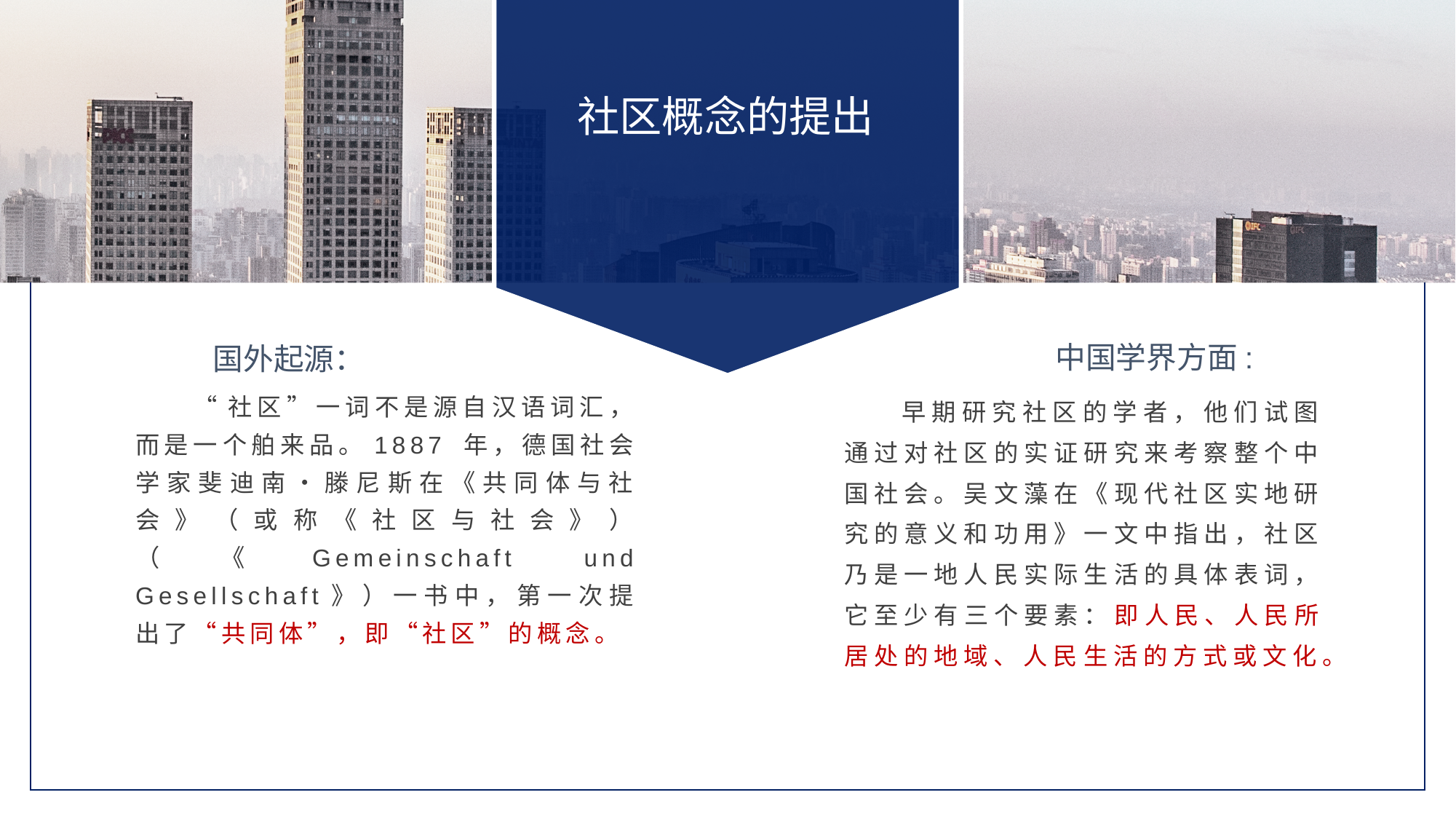

社区概念的提出

中国学界方面:
国外起源：
“社区”一词不是源自汉语词汇，而是一个舶来品。1887 年，德国社会学家斐迪南•滕尼斯在《共同体与社会》（或称《社区与社会》）（《Gemeinschaft und Gesellschaft》）一书中，第一次提出了“共同体”，即“社区”的概念。
早期研究社区的学者，他们试图通过对社区的实证研究来考察整个中国社会。吴文藻在《现代社区实地研究的意义和功用》一文中指出，社区乃是一地人民实际生活的具体表词，它至少有三个要素：即人民、人民所居处的地域、人民生活的方式或文化。